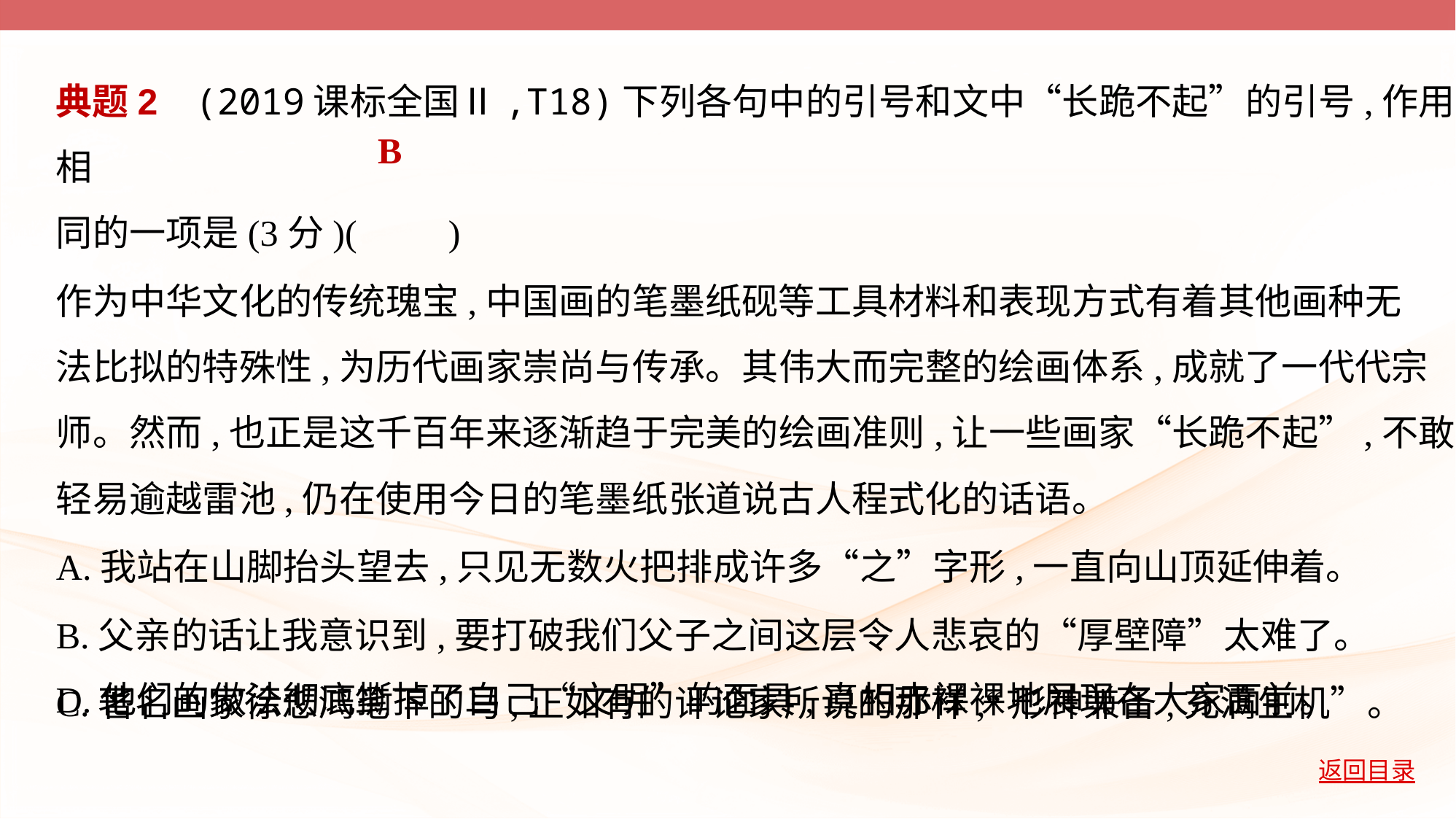

典题2    (2019课标全国Ⅱ,T18)下列各句中的引号和文中“长跪不起”的引号,作用相
同的一项是(3分)(          )
作为中华文化的传统瑰宝,中国画的笔墨纸砚等工具材料和表现方式有着其他画种无
法比拟的特殊性,为历代画家崇尚与传承。其伟大而完整的绘画体系,成就了一代代宗
师。然而,也正是这千百年来逐渐趋于完美的绘画准则,让一些画家“长跪不起”,不敢
轻易逾越雷池,仍在使用今日的笔墨纸张道说古人程式化的话语。
A.我站在山脚抬头望去,只见无数火把排成许多“之”字形,一直向山顶延伸着。
B.父亲的话让我意识到,要打破我们父子之间这层令人悲哀的“厚壁障”太难了。
C.著名画家徐悲鸿笔下的马,正如有的评论家所说的那样,“形神兼备,充满生机”。
B
D.他们的做法彻底撕掉了自己“文明”的面具,真相赤裸裸地展现在大家面前。